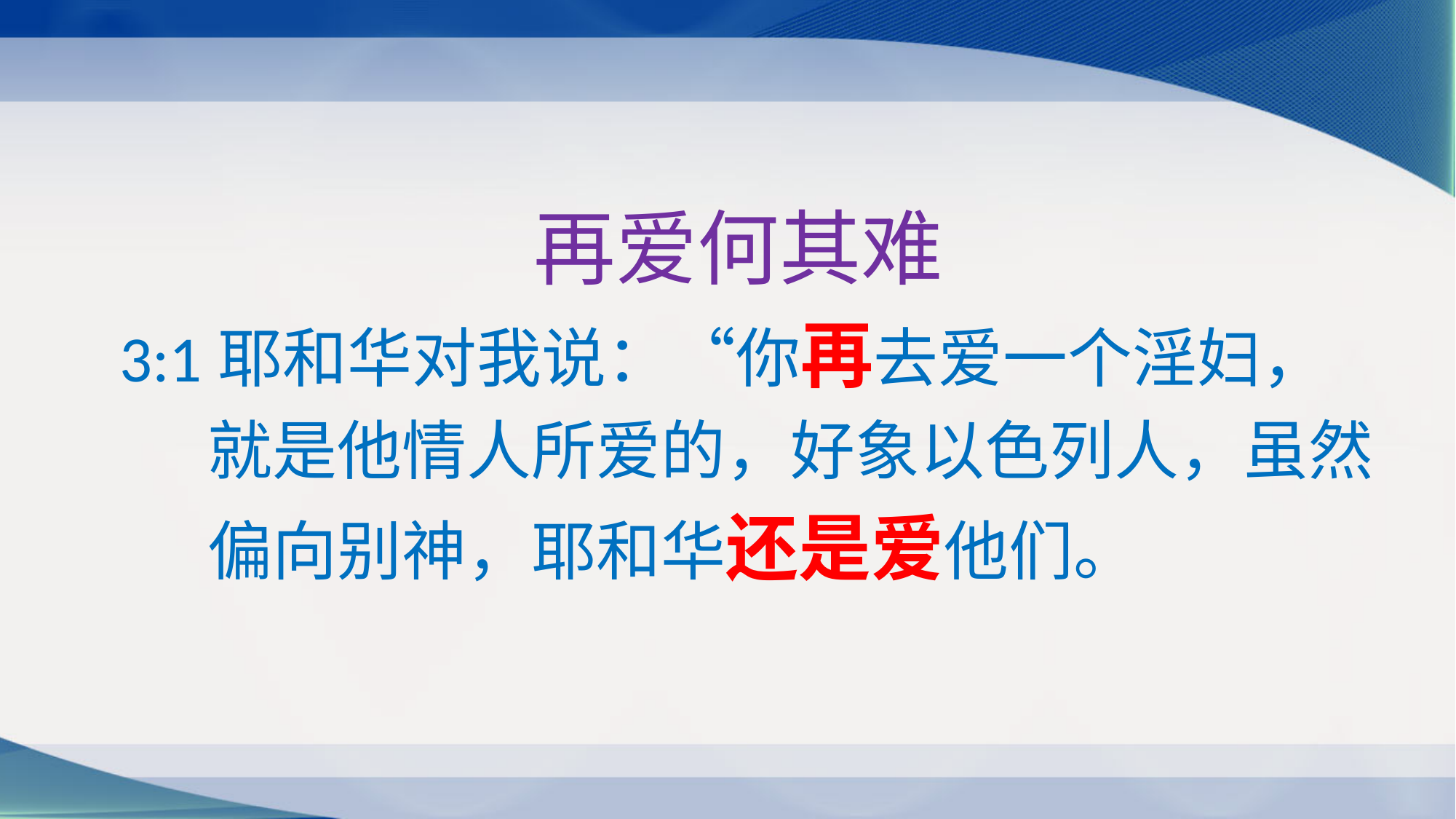

再爱何其难
      3:1耶和华对我说：“你再去爱一个淫妇，
           就是他情人所爱的，好象以色列人，虽然
           偏向别神，耶和华还是爱他们。